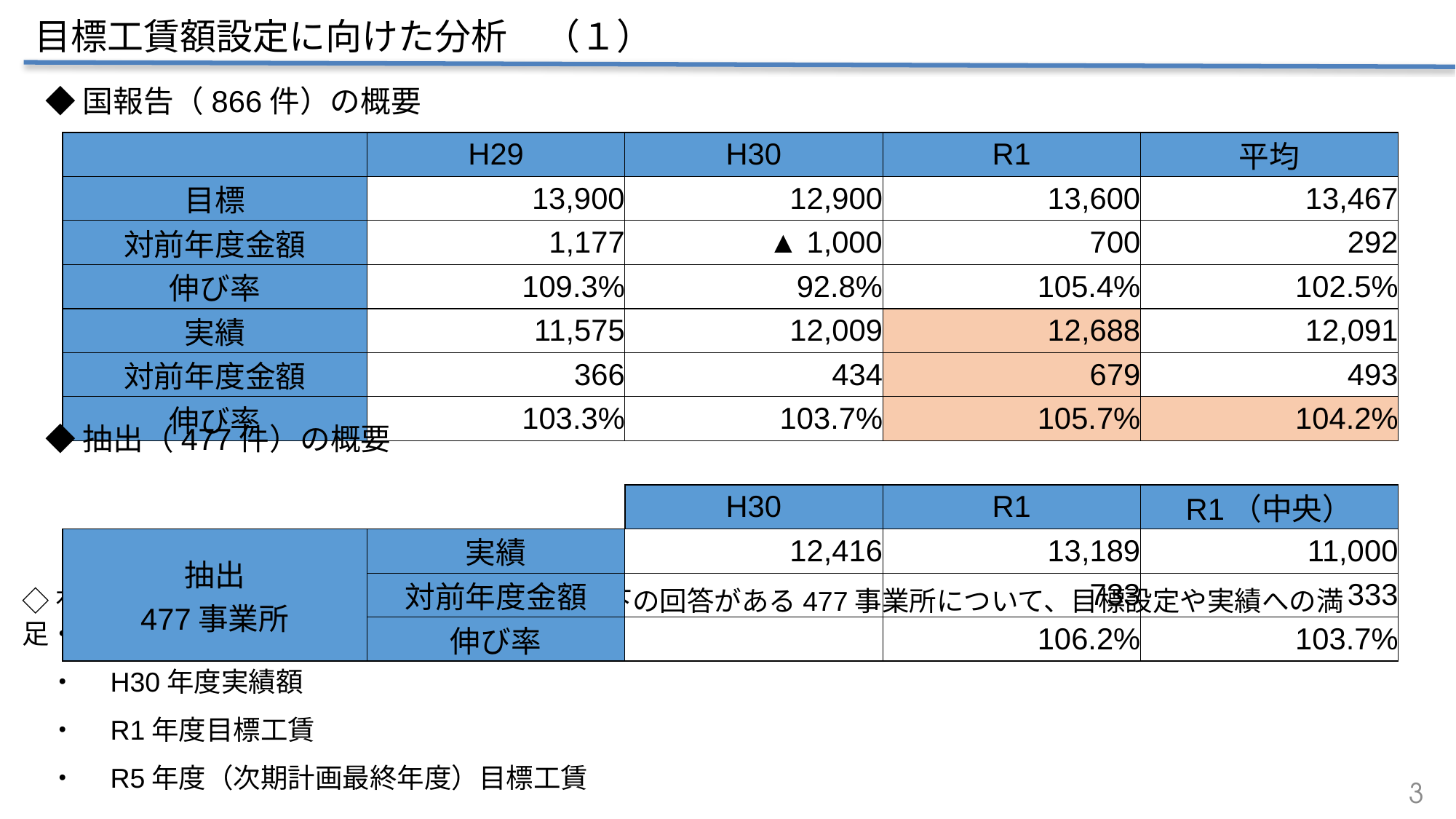

目標工賃額設定に向けた分析　（１）
◆国報告（866件）の概要
|  | H29 | H30 | R1 | 平均 |
| --- | --- | --- | --- | --- |
| 目標 | 13,900 | 12,900 | 13,600 | 13,467 |
| 対前年度金額 | 1,177 | ▲ 1,000 | 700 | 292 |
| 伸び率 | 109.3% | 92.8% | 105.4% | 102.5% |
| 実績 | 11,575 | 12,009 | 12,688 | 12,091 |
| 対前年度金額 | 366 | 434 | 679 | 493 |
| 伸び率 | 103.3% | 103.7% | 105.7% | 104.2% |
|  |  |  |  |  |
|  |  | H30 | R1 | R1（中央） |
| 抽出 477事業所 | 実績 | 12,416 | 13,189 | 11,000 |
|  | 対前年度金額 |  | 733 | 333 |
|  | 伸び率 |  | 106.2% | 103.7% |
|  | H29 | H30 | R1 | 過去3年平均 |
| --- | --- | --- | --- | --- |
| 目標 | 13,900 | 12,900 | 13,600 | 14,200 |
| 対前年度金額 | 1,177 | ▲ 1,000 | 700 | 600 |
| 伸び率 | 109.3% | 92.8% | 105.4% | 104.4% |
| 実績 | 11,575 | 12,009 | 12,688 |  |
| 対前年度金額 | 366 | 434 | 679 |  |
| 伸び率 | 103.3% | 103.7% | 105.7% |  |
|  |  |  |  |  |
|  |  | H30 | R1（平均） | R1（中央） |
|  | 実績 | 12,416 | 13,189 | 11,000 |
|  | 対前年度金額 |  | 733 | 333 |
|  |  |  |  |  |
|  | 伸び率 |  | 106.2% | 103.7% |
|  |  |  |  |  |
◆抽出（477件）の概要
◇有効回答のあった（866事業所）のうち、以下の回答がある477事業所について、目標設定や実績への満足・不満を分析。
　・　H30年度実績額
　・　R1年度目標工賃
　・　R5年度（次期計画最終年度）目標工賃
3